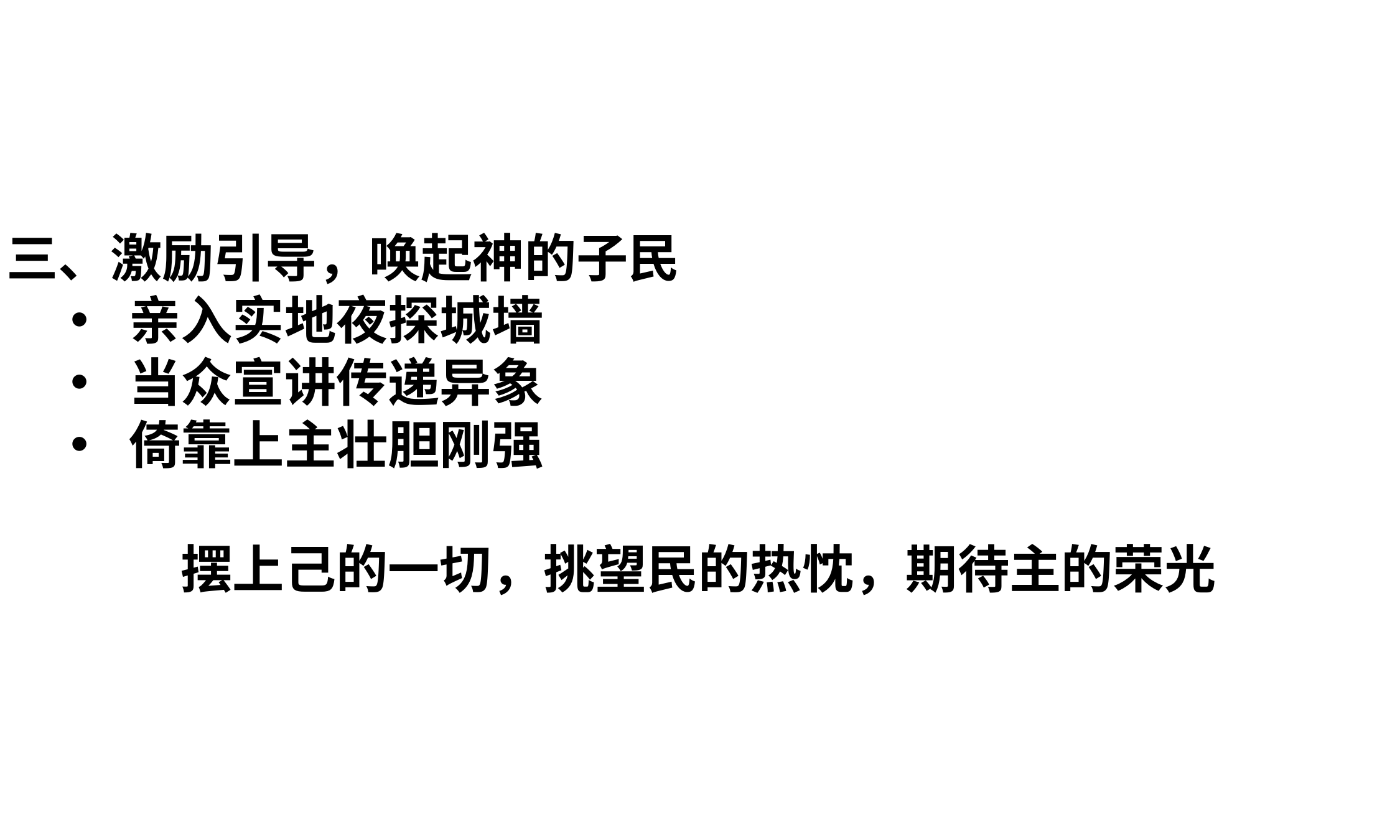

三、激励引导，唤起神的子民
亲入实地夜探城墙
当众宣讲传递异象
倚靠上主壮胆刚强

摆上己的一切，挑望民的热忱，期待主的荣光